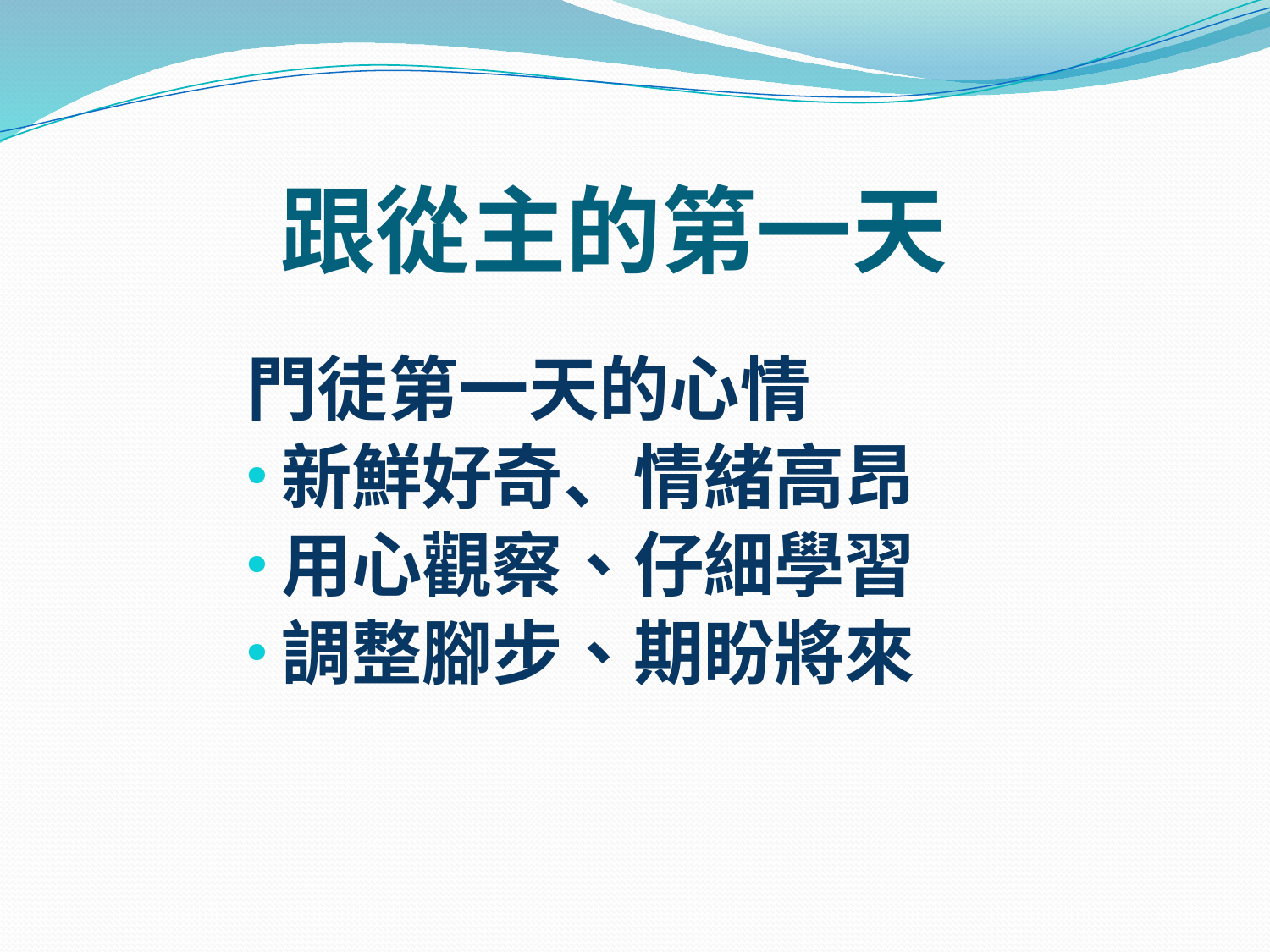

# 跟從主的第一天
門徒第一天的心情
新鮮好奇、情緒高昂
用心觀察、仔細學習
調整腳步、期盼將來